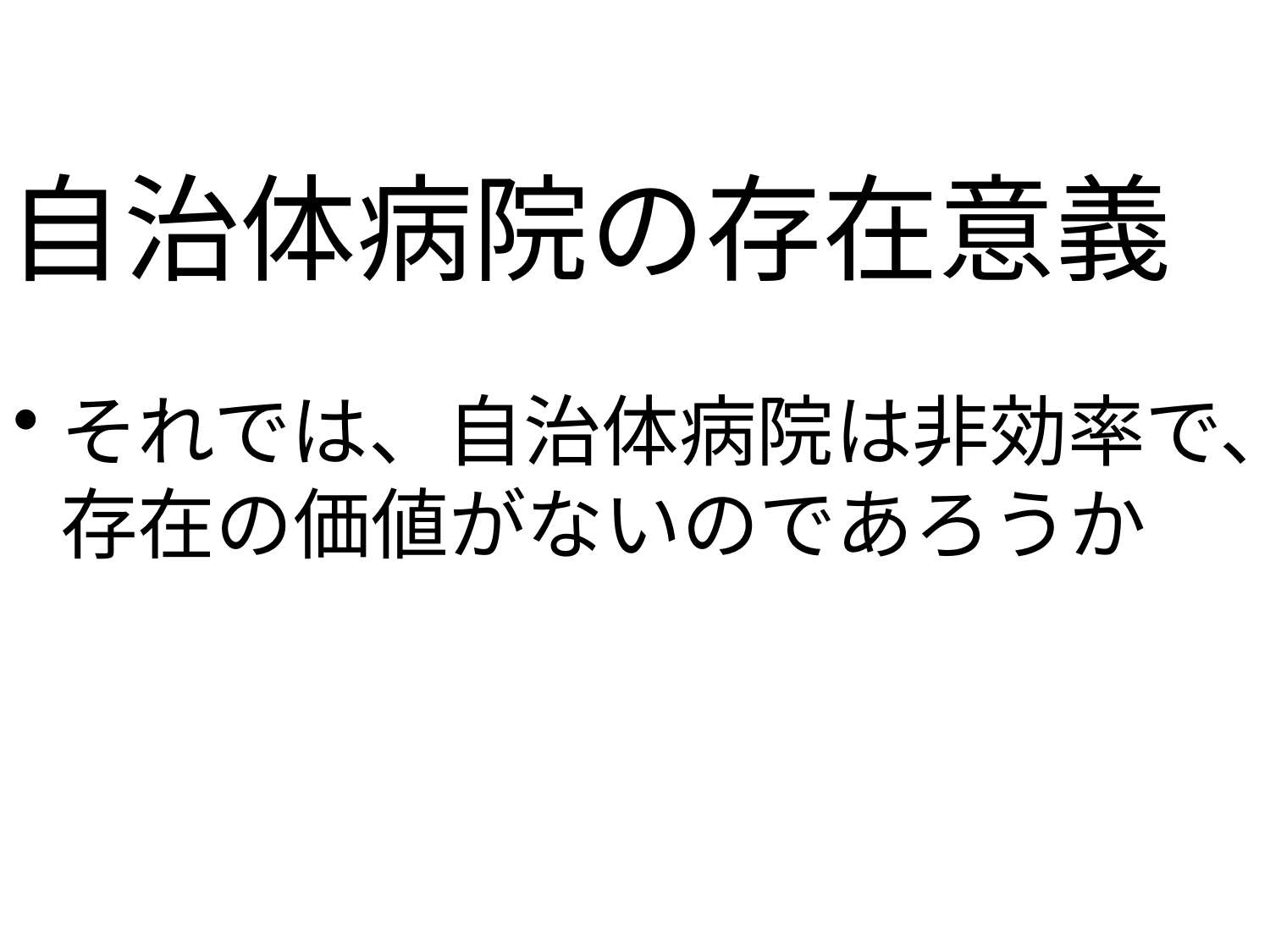

# 自治体病院の存在意義
それでは、自治体病院は非効率で、存在の価値がないのであろうか